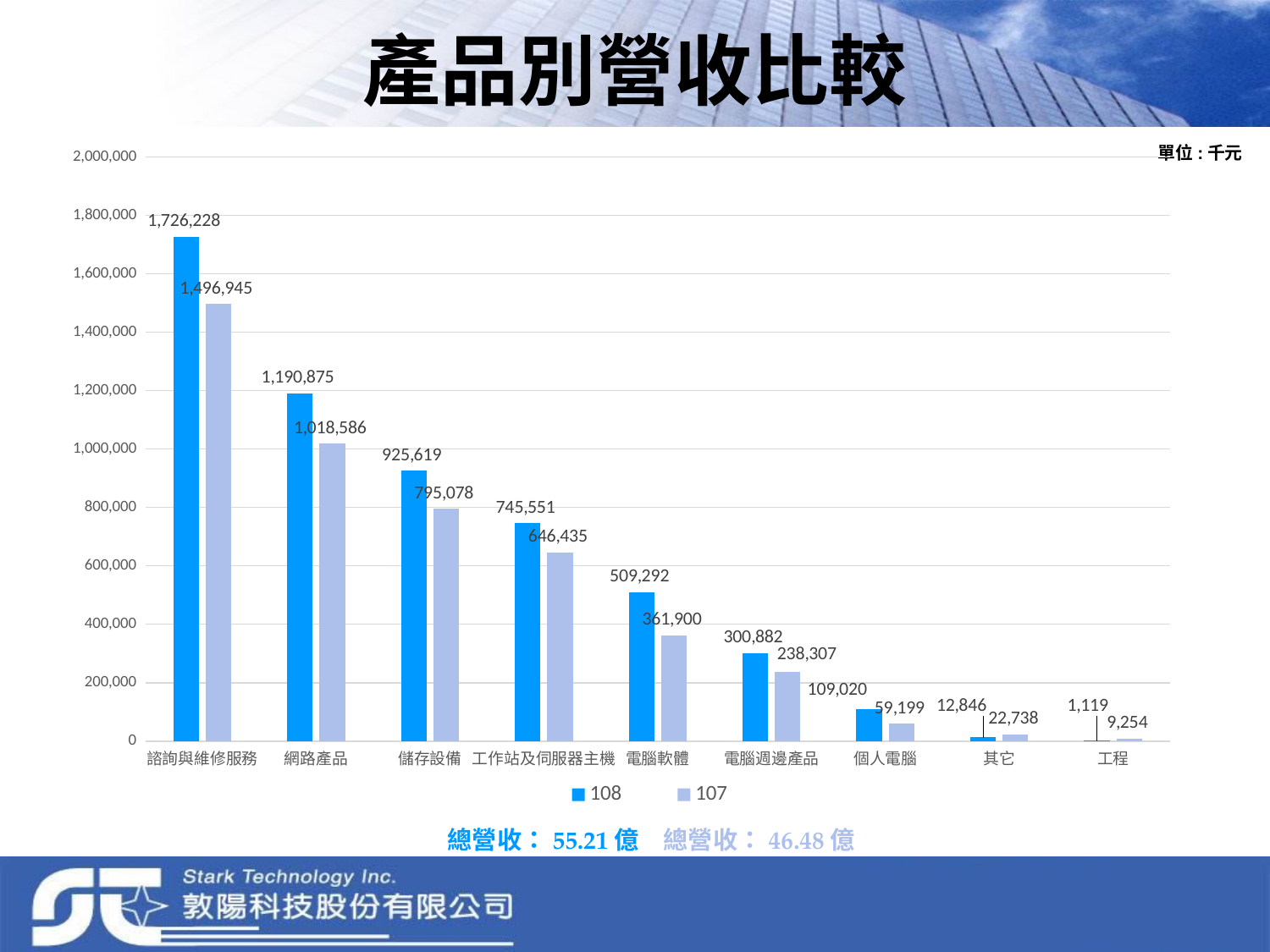

# 產品別營收比較

### Chart

| Category | 108  | 107  |
|---|---|---|
| 諮詢與維修服務 | 1726227.7 | 1496945.229 |
| 網路產品 | 1190875.05 | 1018586.101 |
| 儲存設備 | 925618.826 | 795078.03 |
| 工作站及伺服器主機 | 745551.434 | 646435.366 |
| 電腦軟體 | 509291.558 | 361900.341 |
| 電腦週邊產品 | 300882.323 | 238306.641 |
| 個人電腦 | 109020.212 | 59198.621 |
| 其它 | 12846.251 | 22737.584 |
| 工程 | 1119.125 | 9254.083 |
單位:千元
總營收：55.21億
總營收：46.48億